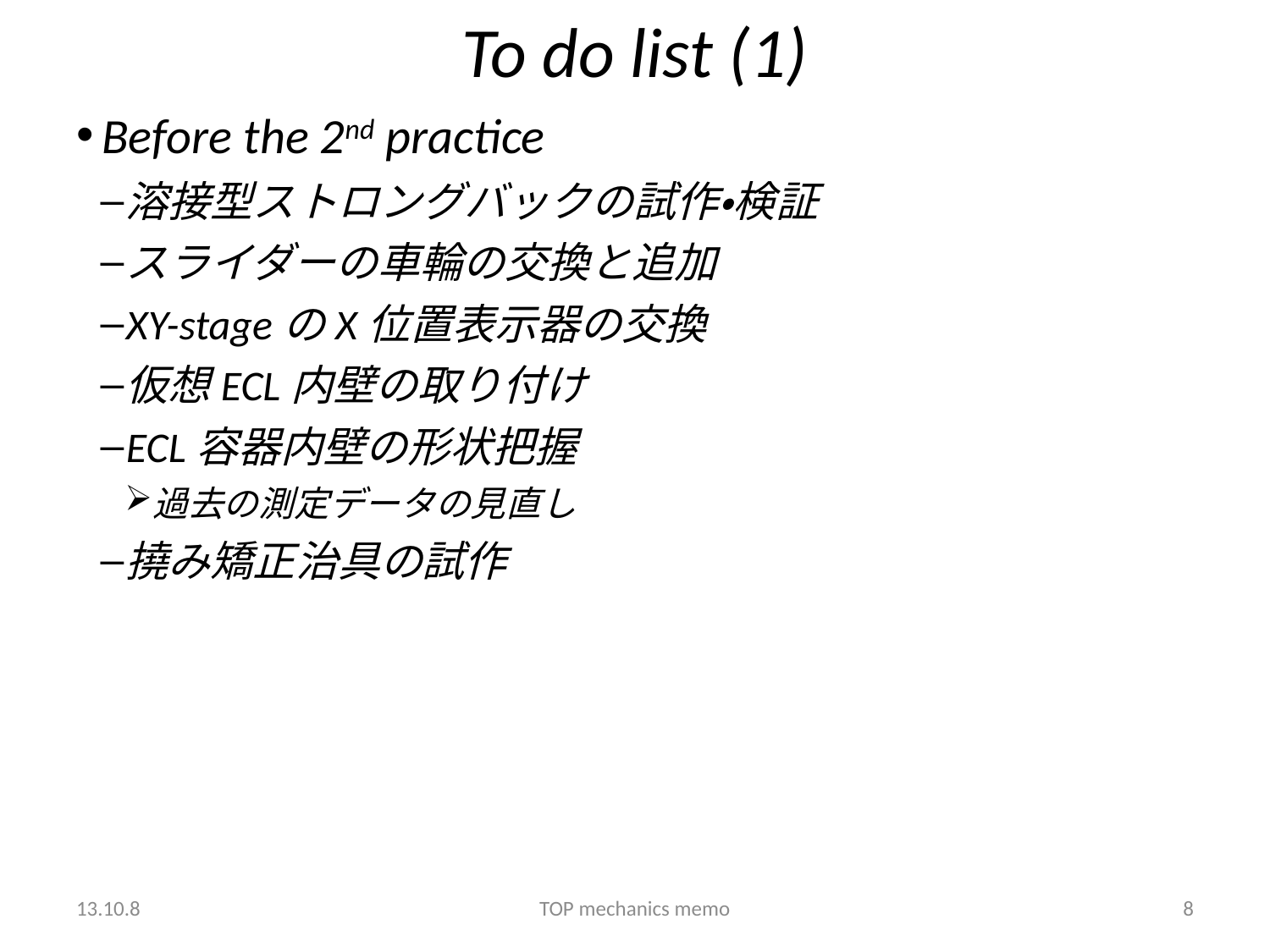

# To do list (1)
Before the 2nd practice
溶接型ストロングバックの試作・検証
スライダーの車輪の交換と追加
XY-stageのX位置表示器の交換
仮想ECL内壁の取り付け
ECL容器内壁の形状把握
過去の測定データの見直し
撓み矯正治具の試作
13.10.8
TOP mechanics memo
8